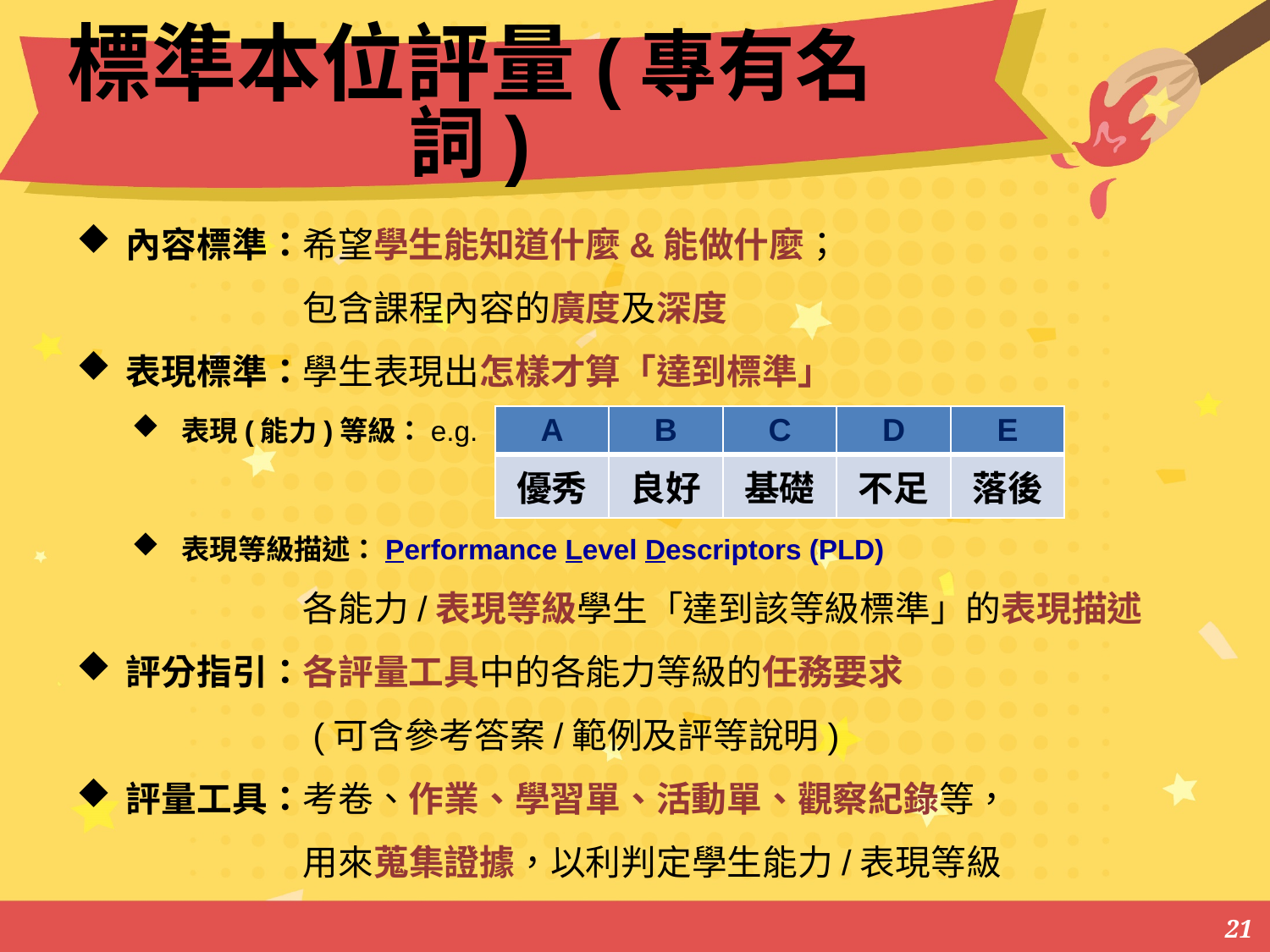

# 標準本位評量(專有名詞)
內容標準：希望學生能知道什麼&能做什麼；
包含課程內容的廣度及深度
表現標準：學生表現出怎樣才算「達到標準」
表現(能力)等級：e.g.

表現等級描述：Performance Level Descriptors (PLD)
各能力/表現等級學生「達到該等級標準」的表現描述
評分指引：各評量工具中的各能力等級的任務要求
 (可含參考答案/範例及評等說明)
評量工具：考卷、作業、學習單、活動單、觀察紀錄等，
用來蒐集證據，以利判定學生能力/表現等級

| A | B | C | D | E |
| --- | --- | --- | --- | --- |
| 優秀 | 良好 | 基礎 | 不足 | 落後 |
21